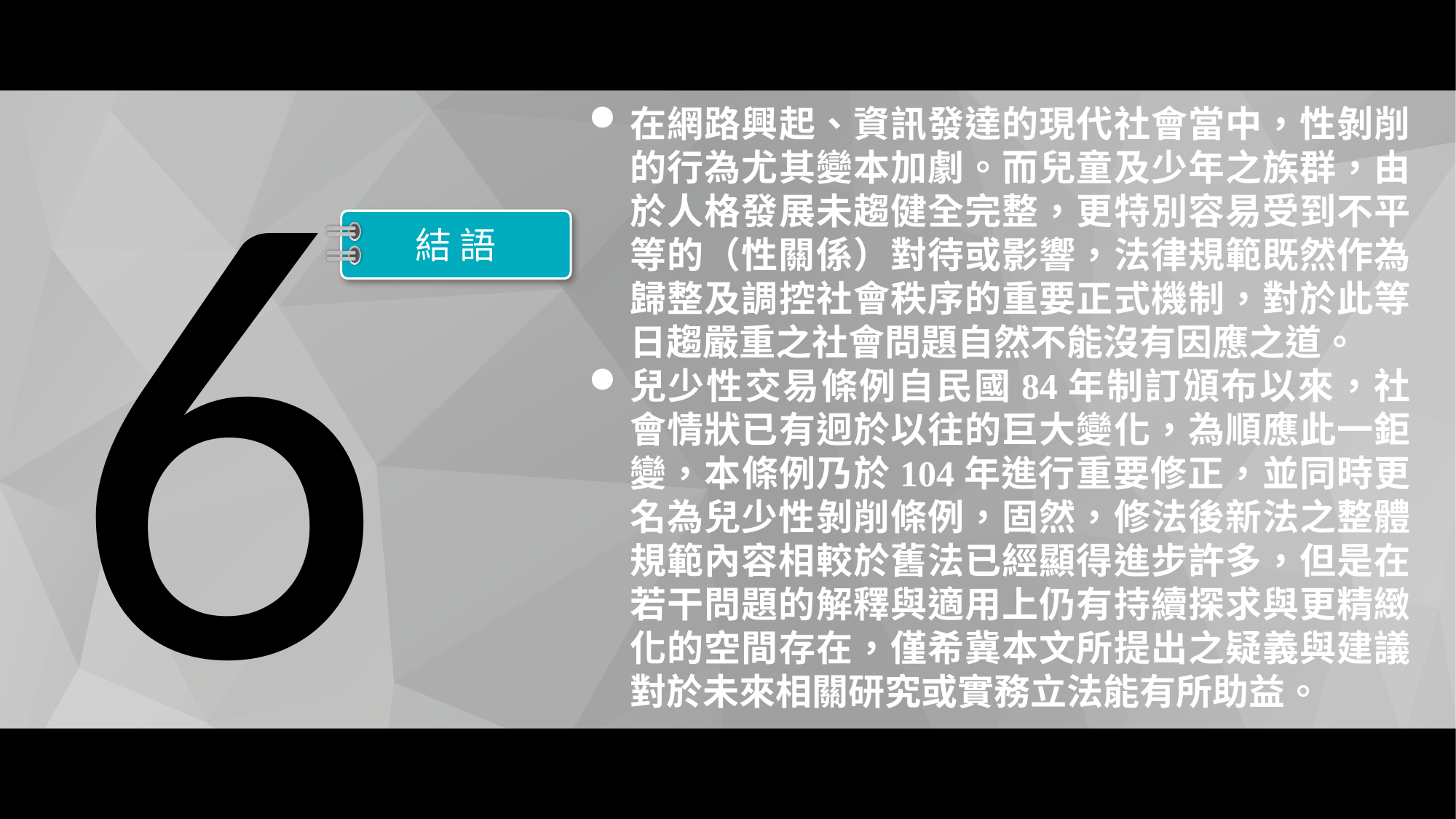

6
在網路興起、資訊發達的現代社會當中，性剝削的行為尤其變本加劇。而兒童及少年之族群，由於人格發展未趨健全完整，更特別容易受到不平等的（性關係）對待或影響，法律規範既然作為歸整及調控社會秩序的重要正式機制，對於此等日趨嚴重之社會問題自然不能沒有因應之道。
兒少性交易條例自民國84年制訂頒布以來，社會情狀已有迥於以往的巨大變化，為順應此一鉅變，本條例乃於104年進行重要修正，並同時更名為兒少性剝削條例，固然，修法後新法之整體規範內容相較於舊法已經顯得進步許多，但是在若干問題的解釋與適用上仍有持續探求與更精緻化的空間存在，僅希冀本文所提出之疑義與建議對於未來相關研究或實務立法能有所助益。

結 語